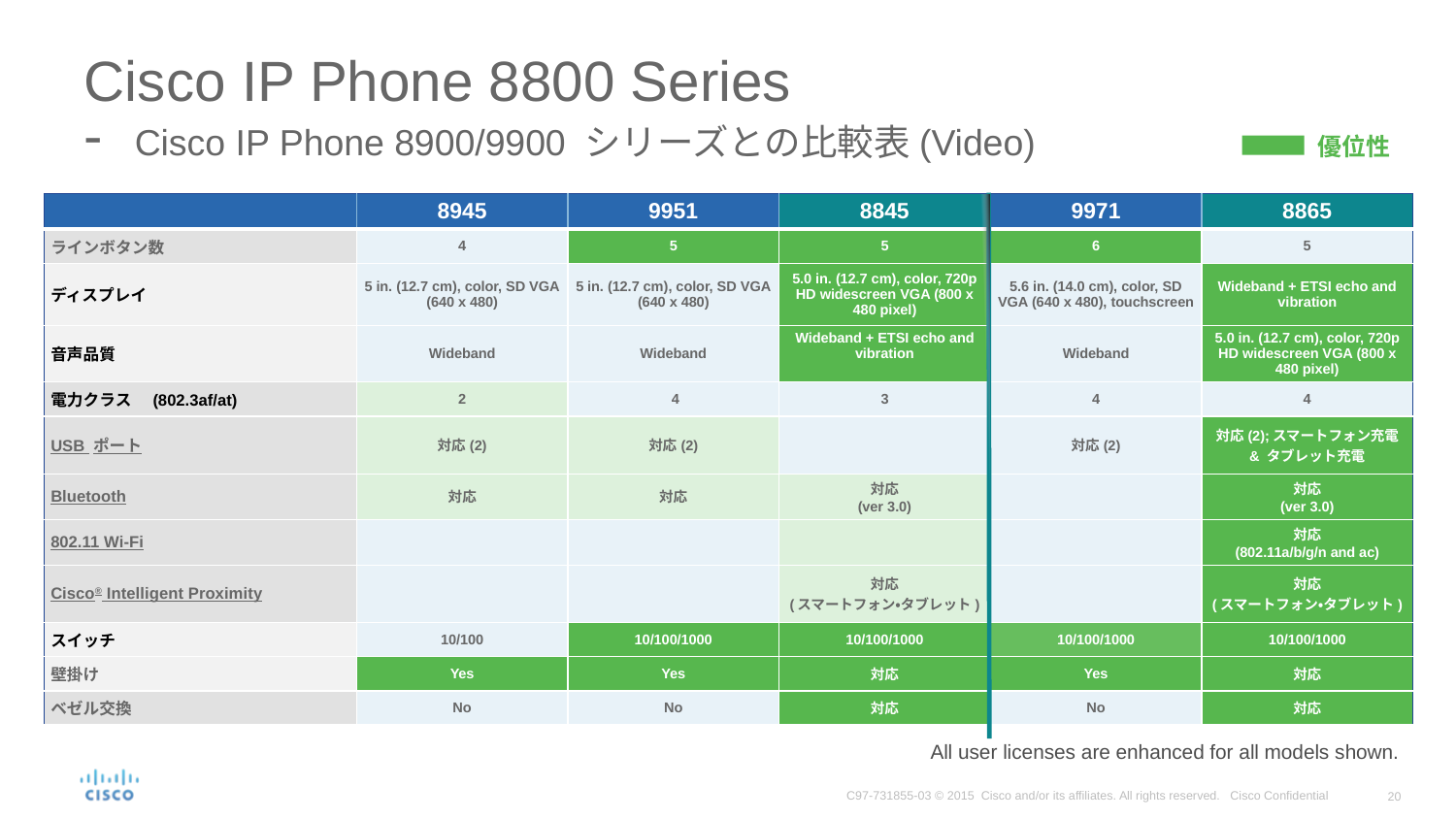

# Cisco IP Phone 8800 Series -  Cisco IP Phone 8900/9900 シリーズとの比較表(Video)
優位性

|  | 8945 | 9951 | 8845 | 9971 | 8865 |
| --- | --- | --- | --- | --- | --- |
| ラインボタン数 | 4 | 5 | 5 | 6 | 5 |
| ディスプレイ | 5 in. (12.7 cm), color, SD VGA (640 x 480) | 5 in. (12.7 cm), color, SD VGA (640 x 480) | 5.0 in. (12.7 cm), color, 720p HD widescreen VGA (800 x 480 pixel) | 5.6 in. (14.0 cm), color, SD VGA (640 x 480), touchscreen | Wideband + ETSI echo and vibration |
| 音声品質 | Wideband | Wideband | Wideband + ETSI echo and vibration | Wideband | 5.0 in. (12.7 cm), color, 720p HD widescreen VGA (800 x 480 pixel) |
| 電力クラス　(802.3af/at) | 2 | 4 | 3 | 4 | 4 |
| USB ポート | 対応(2) | 対応(2) |  | 対応(2) | 対応(2);スマートフォン充電 & タブレット充電 |
| Bluetooth | 対応 | 対応 | 対応 (ver 3.0) |  | 対応 (ver 3.0) |
| 802.11 Wi-Fi |  |  |  |  | 対応 (802.11a/b/g/n and ac) |
| Cisco® Intelligent Proximity |  |  | 対応 (スマートフォン・タブレット) |  | 対応 (スマートフォン・タブレット) |
| スイッチ | 10/100 | 10/100/1000 | 10/100/1000 | 10/100/1000 | 10/100/1000 |
| 壁掛け | Yes | Yes | 対応 | Yes | 対応 |
| ベゼル交換 | No | No | 対応 | No | 対応 |
All user licenses are enhanced for all models shown.